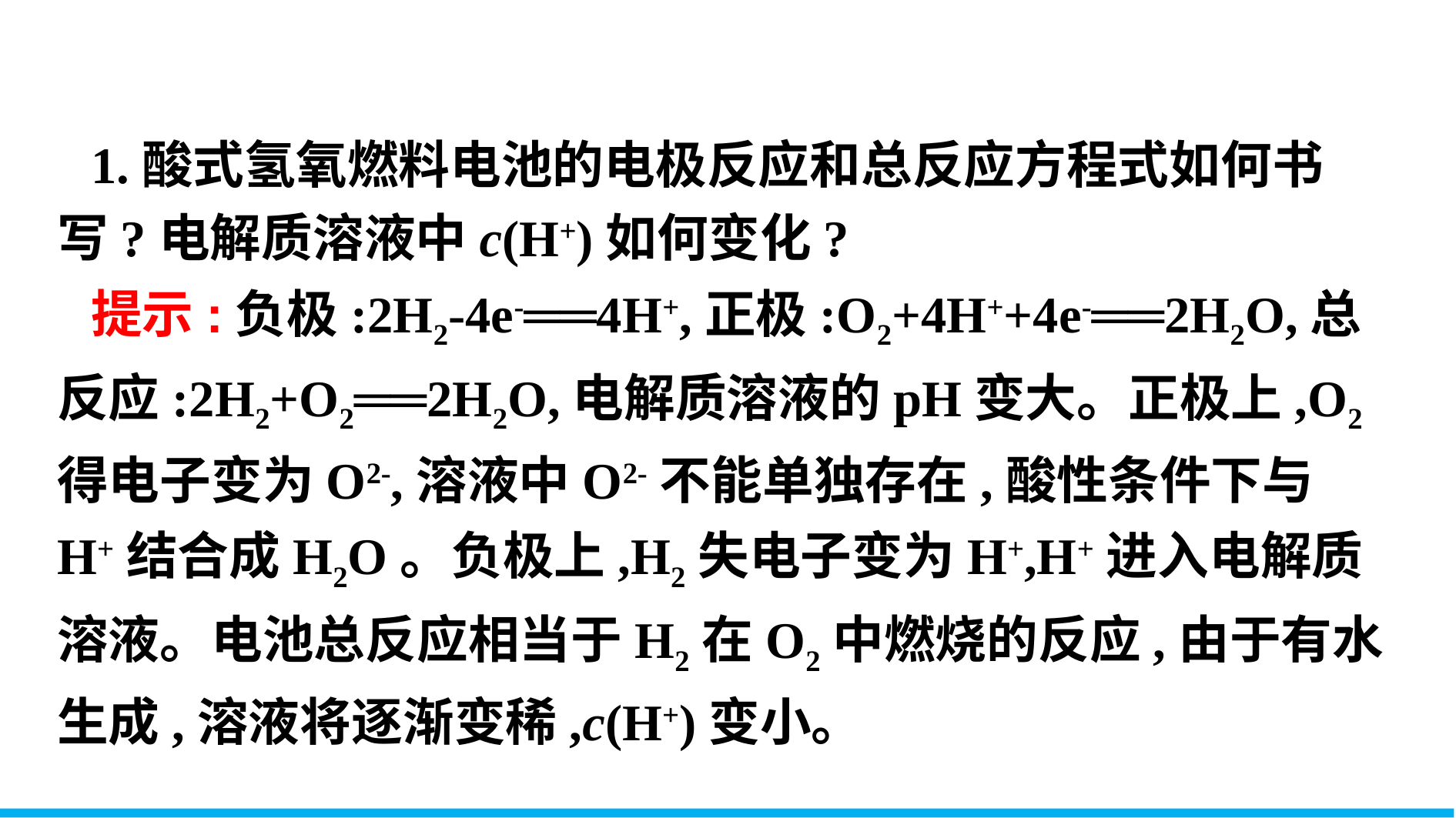

1.酸式氢氧燃料电池的电极反应和总反应方程式如何书写?电解质溶液中c(H+)如何变化?
提示:负极:2H2-4e-══4H+,正极:O2+4H++4e-══2H2O,总反应:2H2+O2══2H2O,电解质溶液的pH变大。正极上,O2得电子变为O2-,溶液中O2-不能单独存在,酸性条件下与H+结合成H2O。负极上,H2失电子变为H+,H+进入电解质溶液。电池总反应相当于H2在O2中燃烧的反应,由于有水生成,溶液将逐渐变稀,c(H+)变小。